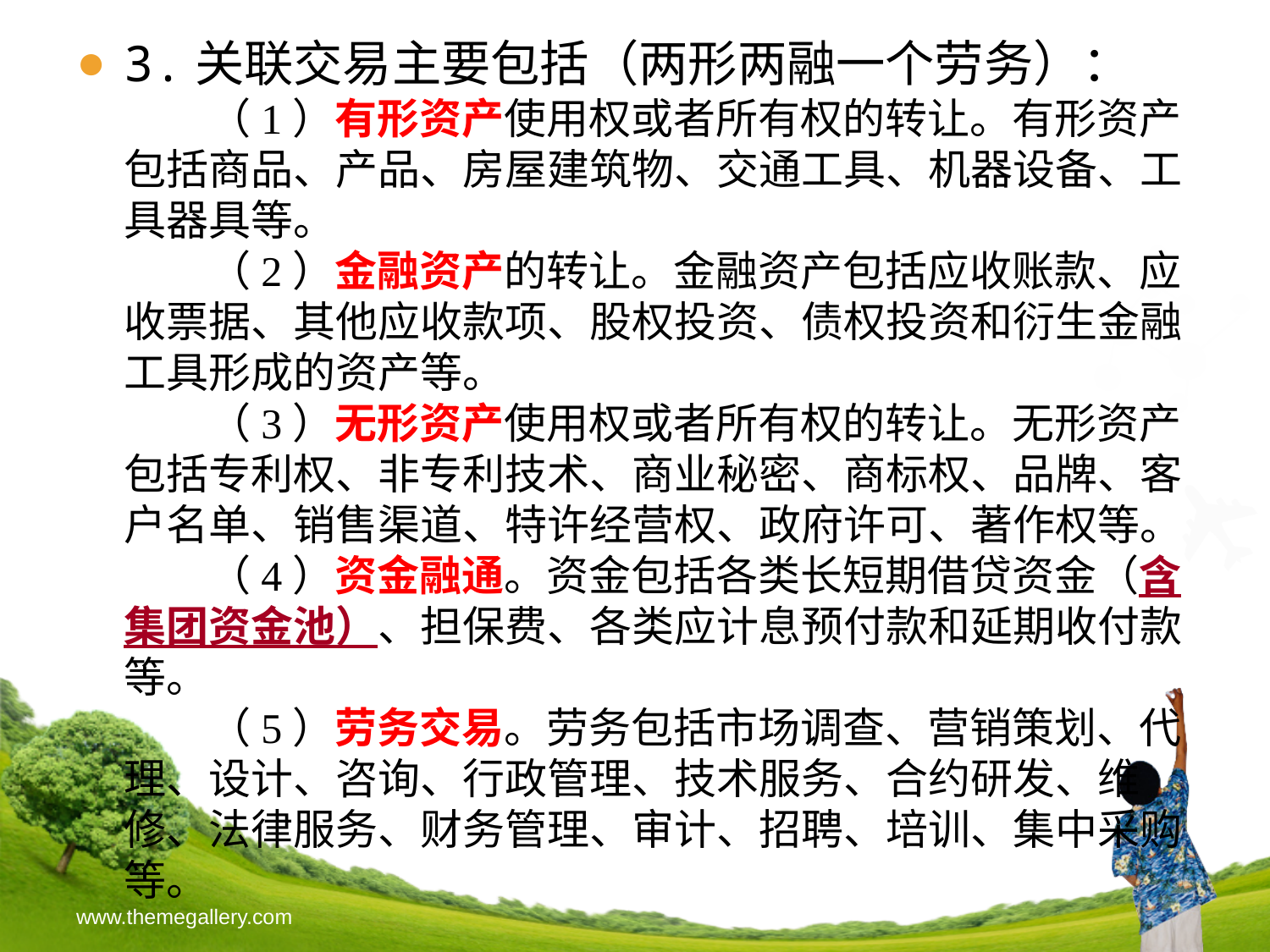

3.关联交易主要包括（两形两融一个劳务）：
　　（1）有形资产使用权或者所有权的转让。有形资产包括商品、产品、房屋建筑物、交通工具、机器设备、工具器具等。
　　（2）金融资产的转让。金融资产包括应收账款、应收票据、其他应收款项、股权投资、债权投资和衍生金融工具形成的资产等。
　　（3）无形资产使用权或者所有权的转让。无形资产包括专利权、非专利技术、商业秘密、商标权、品牌、客户名单、销售渠道、特许经营权、政府许可、著作权等。
　　（4）资金融通。资金包括各类长短期借贷资金（含集团资金池）、担保费、各类应计息预付款和延期收付款等。
　　（5）劳务交易。劳务包括市场调查、营销策划、代理、设计、咨询、行政管理、技术服务、合约研发、维修、法律服务、财务管理、审计、招聘、培训、集中采购等。

www.themegallery.com